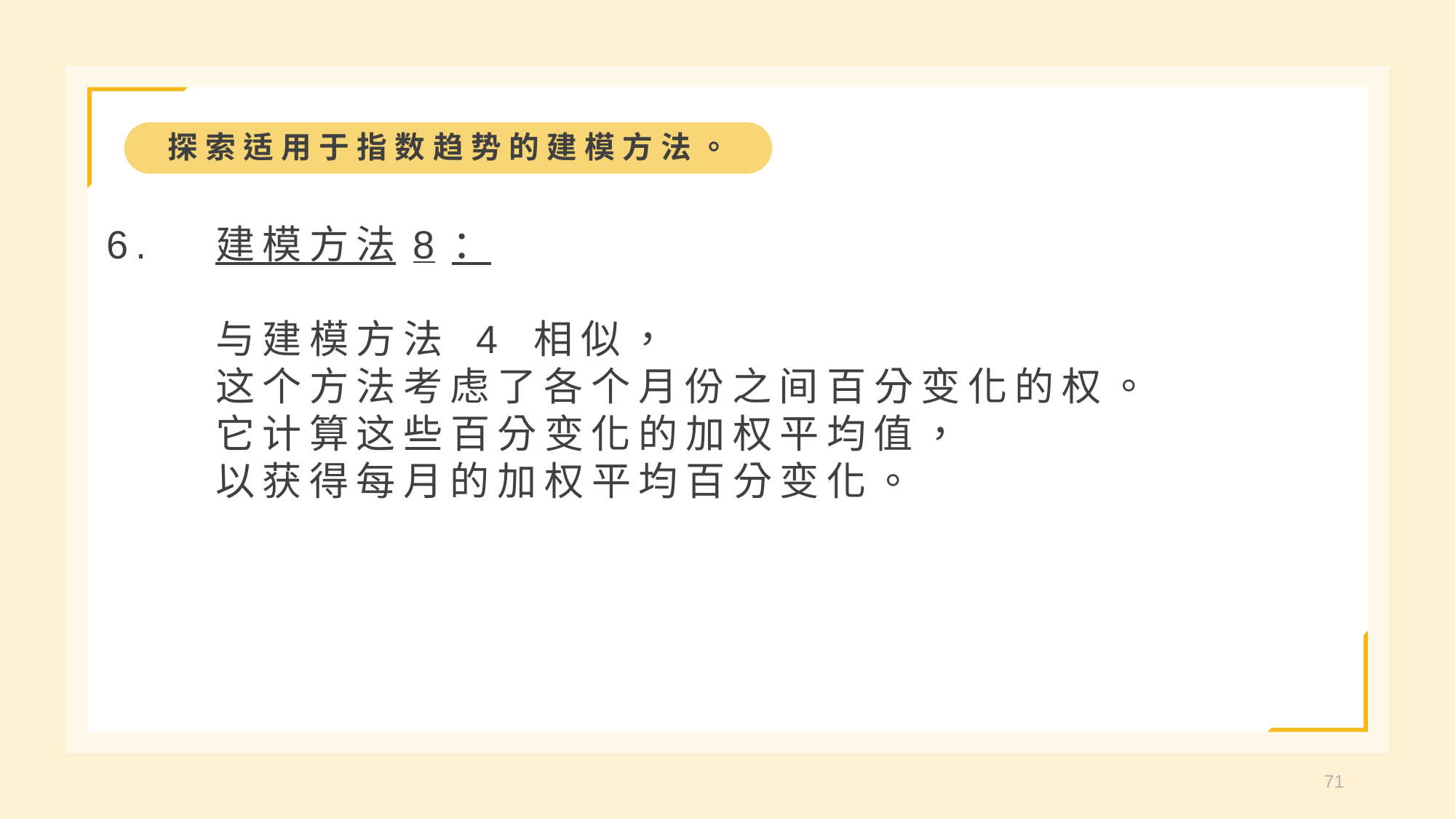

探索适用于指数趋势的建模方法。
6.	建模方法8：

	与建模方法 4 相似，
	这个方法考虑了各个月份之间百分变化的权。
	它计算这些百分变化的加权平均值，
	以获得每月的加权平均百分变化。
71